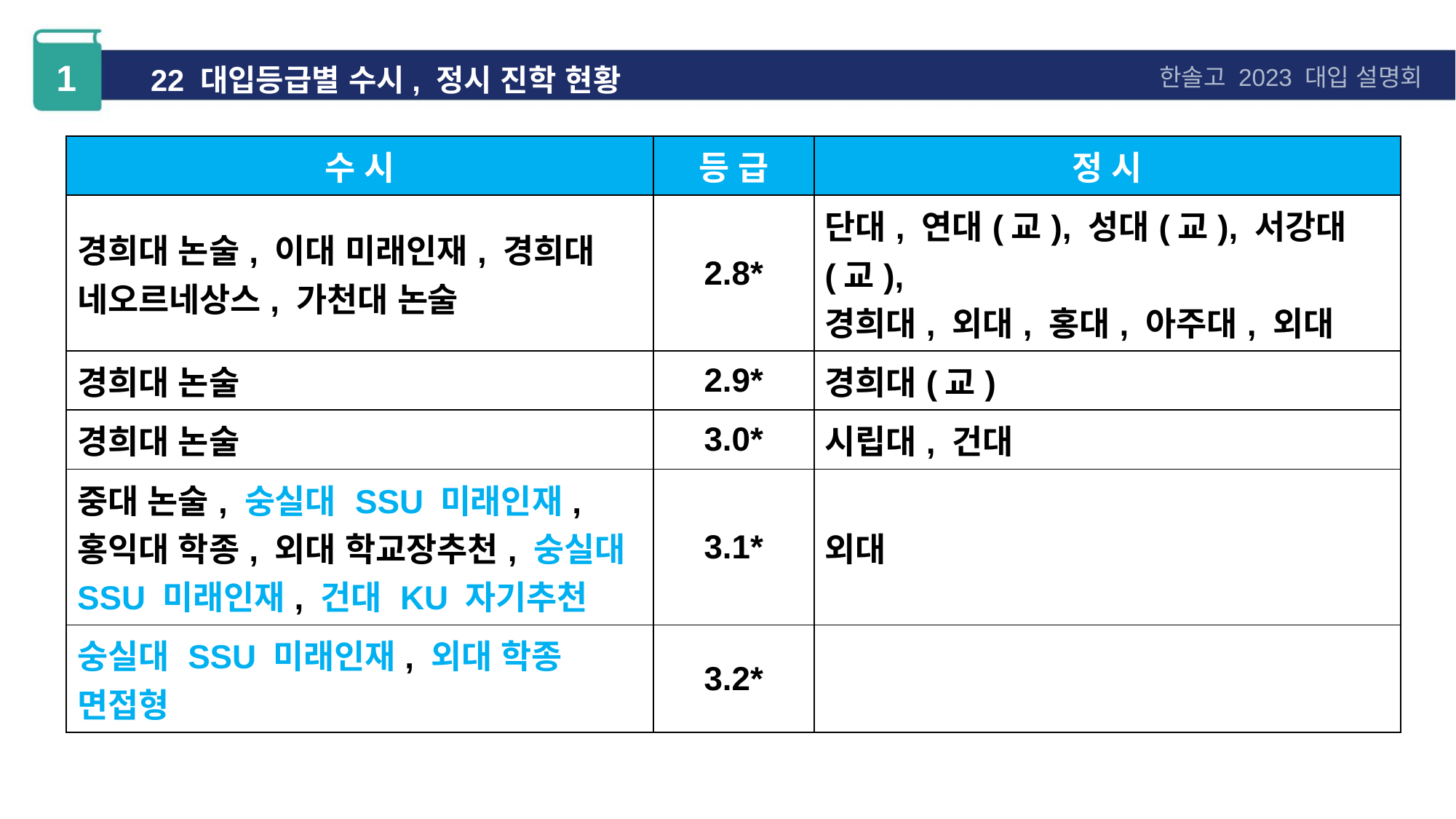

1
22 대입등급별 수시, 정시 진학 현황
한솔고 2023 대입 설명회
| 수 시 | 등 급 | 정 시 |
| --- | --- | --- |
| 경희대 논술, 이대 미래인재, 경희대 네오르네상스, 가천대 논술 | 2.8\* | 단대, 연대(교), 성대(교), 서강대(교), 경희대, 외대, 홍대, 아주대, 외대 |
| 경희대 논술 | 2.9\* | 경희대(교) |
| 경희대 논술 | 3.0\* | 시립대, 건대 |
| 중대 논술, 숭실대 SSU 미래인재, 홍익대 학종, 외대 학교장추천, 숭실대 SSU 미래인재, 건대 KU 자기추천 | 3.1\* | 외대 |
| 숭실대 SSU 미래인재, 외대 학종 면접형 | 3.2\* |  |